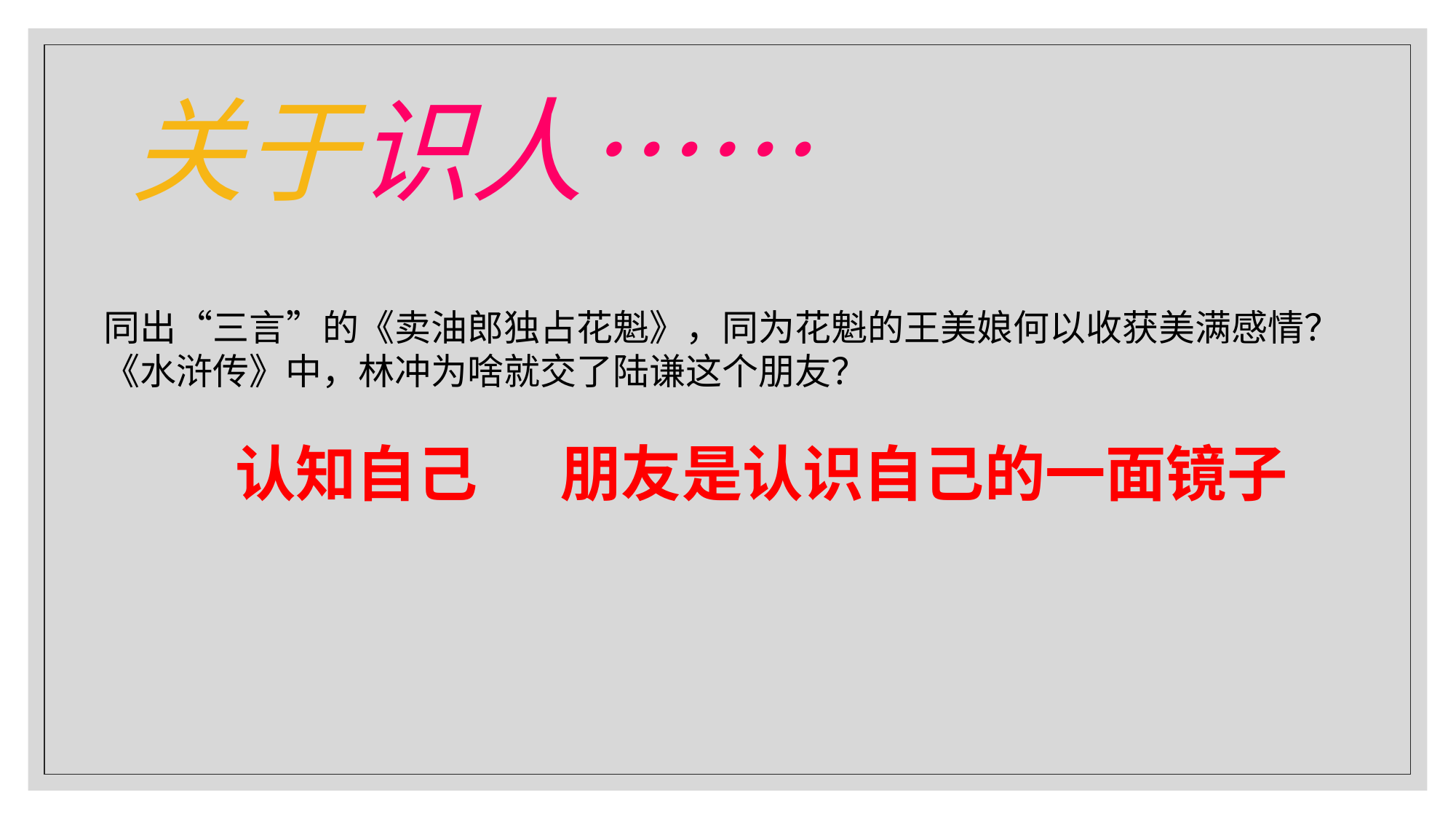

关于识人……
同出“三言”的《卖油郎独占花魁》，同为花魁的王美娘何以收获美满感情？
《水浒传》中，林冲为啥就交了陆谦这个朋友？

               认知自己      朋友是认识自己的一面镜子